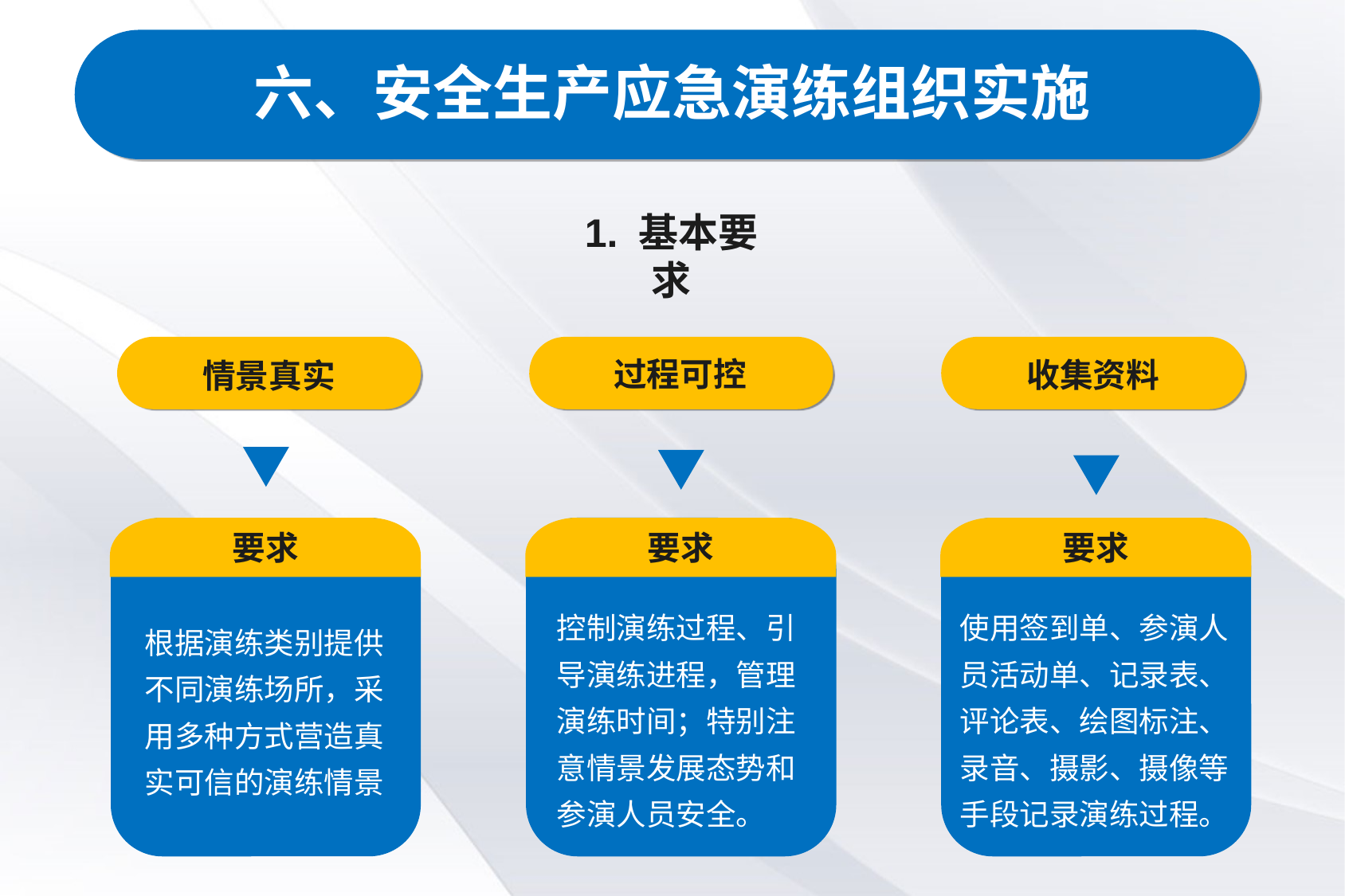

六、安全生产应急演练组织实施
# 1. 基本要求

过程可控
收集资料
情景真实

要求
要求
要求
控制演练过程、引导演练进程，管理演练时间；特别注意情景发展态势和参演人员安全。
使用签到单、参演人员活动单、记录表、评论表、绘图标注、录音、摄影、摄像等手段记录演练过程。
根据演练类别提供不同演练场所，采用多种方式营造真实可信的演练情景